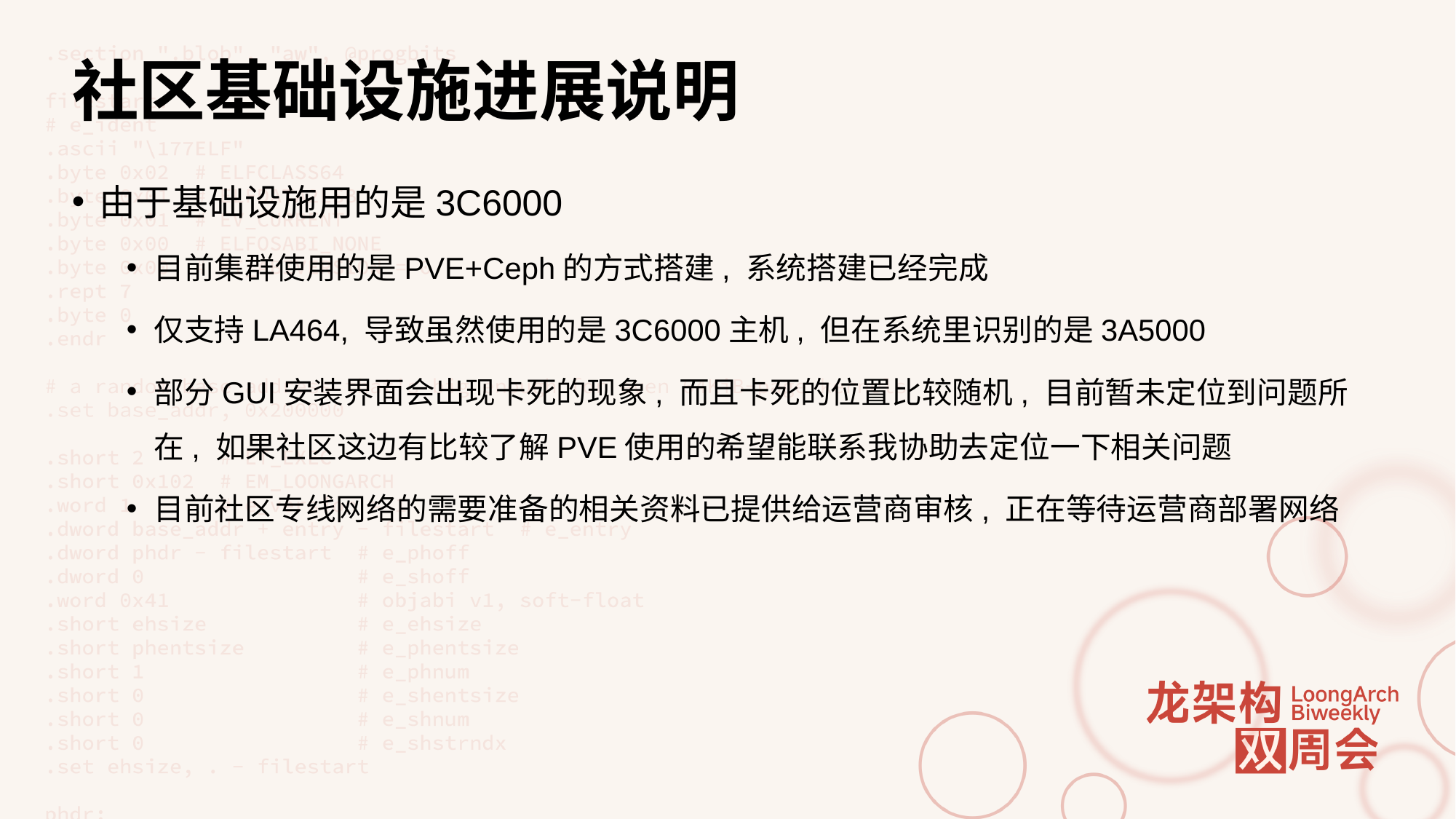

# 社区基础设施进展说明
由于基础设施用的是3C6000
目前集群使用的是PVE+Ceph的方式搭建, 系统搭建已经完成
仅支持LA464, 导致虽然使用的是3C6000主机, 但在系统里识别的是3A5000
部分GUI安装界面会出现卡死的现象, 而且卡死的位置比较随机, 目前暂未定位到问题所在, 如果社区这边有比较了解PVE使用的希望能联系我协助去定位一下相关问题
目前社区专线网络的需要准备的相关资料已提供给运营商审核, 正在等待运营商部署网络